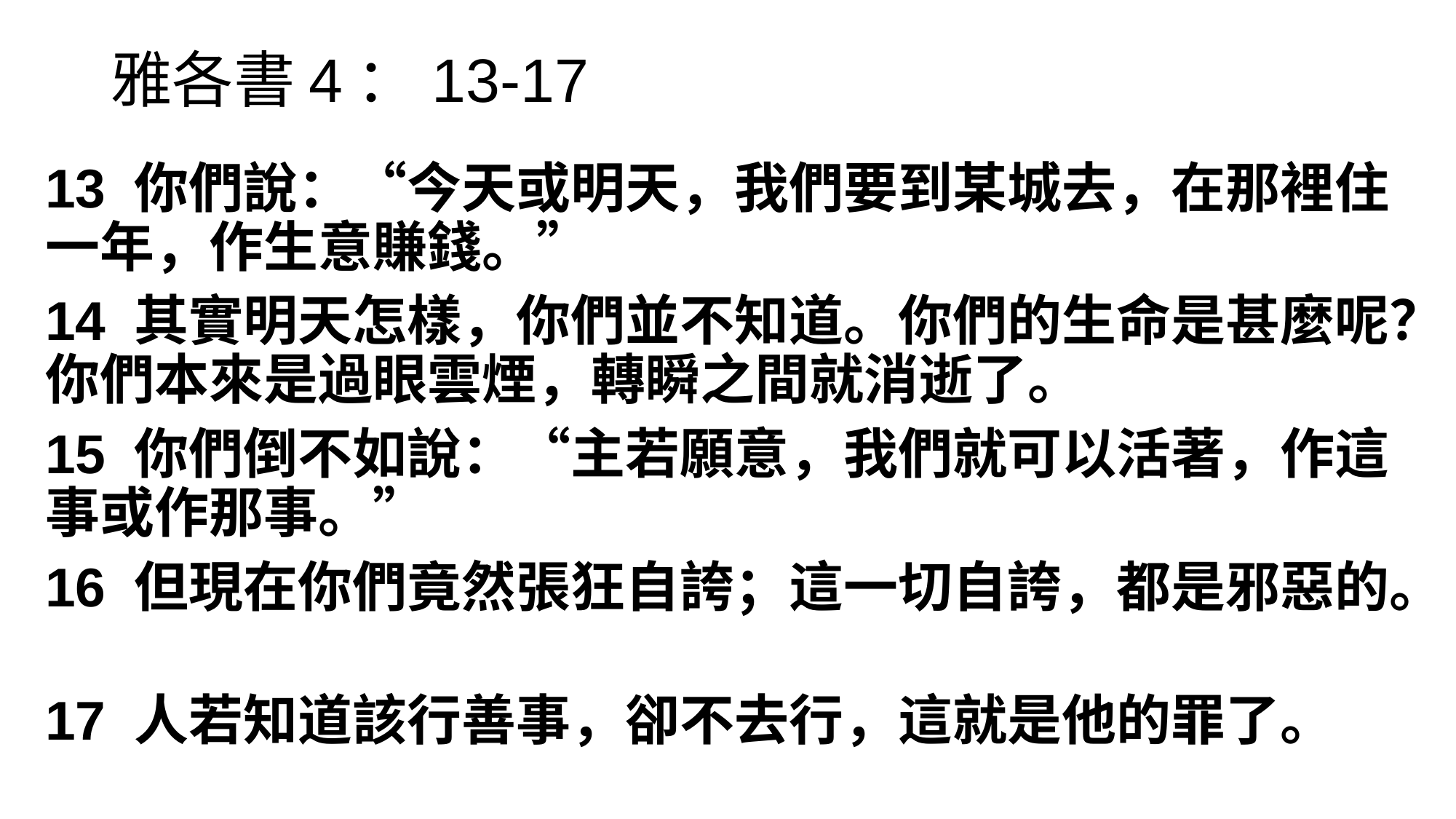

# 雅各書4：13-17
13 你們說：“今天或明天，我們要到某城去，在那裡住一年，作生意賺錢。”
14 其實明天怎樣，你們並不知道。你們的生命是甚麼呢？你們本來是過眼雲煙，轉瞬之間就消逝了。
15 你們倒不如說：“主若願意，我們就可以活著，作這事或作那事。”
16 但現在你們竟然張狂自誇；這一切自誇，都是邪惡的。
17 人若知道該行善事，卻不去行，這就是他的罪了。